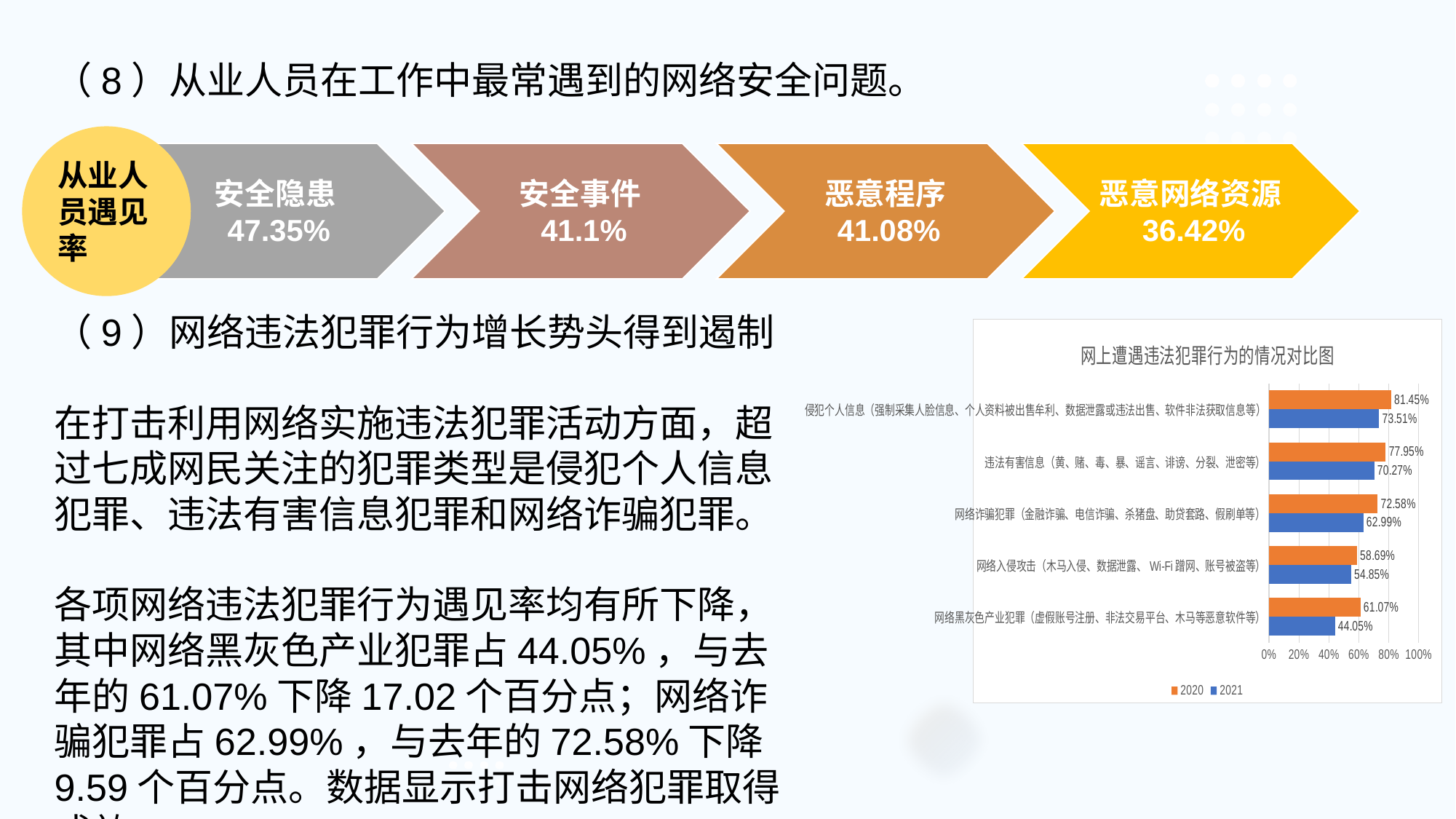

（8）从业人员在工作中最常遇到的网络安全问题。

安全隐患47.35%
安全事件41.1%
恶意程序41.08%
恶意网络资源36.42%
从业人员遇见率
（9）网络违法犯罪行为增长势头得到遏制

在打击利用网络实施违法犯罪活动方面，超过七成网民关注的犯罪类型是侵犯个人信息犯罪、违法有害信息犯罪和网络诈骗犯罪。

各项网络违法犯罪行为遇见率均有所下降，其中网络黑灰色产业犯罪占44.05%，与去年的61.07%下降17.02个百分点；网络诈骗犯罪占62.99%，与去年的72.58%下降9.59个百分点。数据显示打击网络犯罪取得成效。

### Chart: 网上遭遇违法犯罪行为的情况对比图

| Category | 2021 | 2020 |
|---|---|---|
| 网络黑灰色产业犯罪（虚假账号注册、非法交易平台、木马等恶意软件等） | 0.4405 | 0.6107 |
| 网络入侵攻击（木马入侵、数据泄露、Wi-Fi蹭网、账号被盗等） | 0.5485 | 0.5869 |
| 网络诈骗犯罪（金融诈骗、电信诈骗、杀猪盘、助贷套路、假刷单等） | 0.6299 | 0.7258 |
| 违法有害信息（黄、赌、毒、暴、谣言、诽谤、分裂、泄密等） | 0.7027 | 0.7795 |
| 侵犯个人信息（强制采集人脸信息、个人资料被出售牟利、数据泄露或违法出售、软件非法获取信息等） | 0.7351 | 0.8145 |